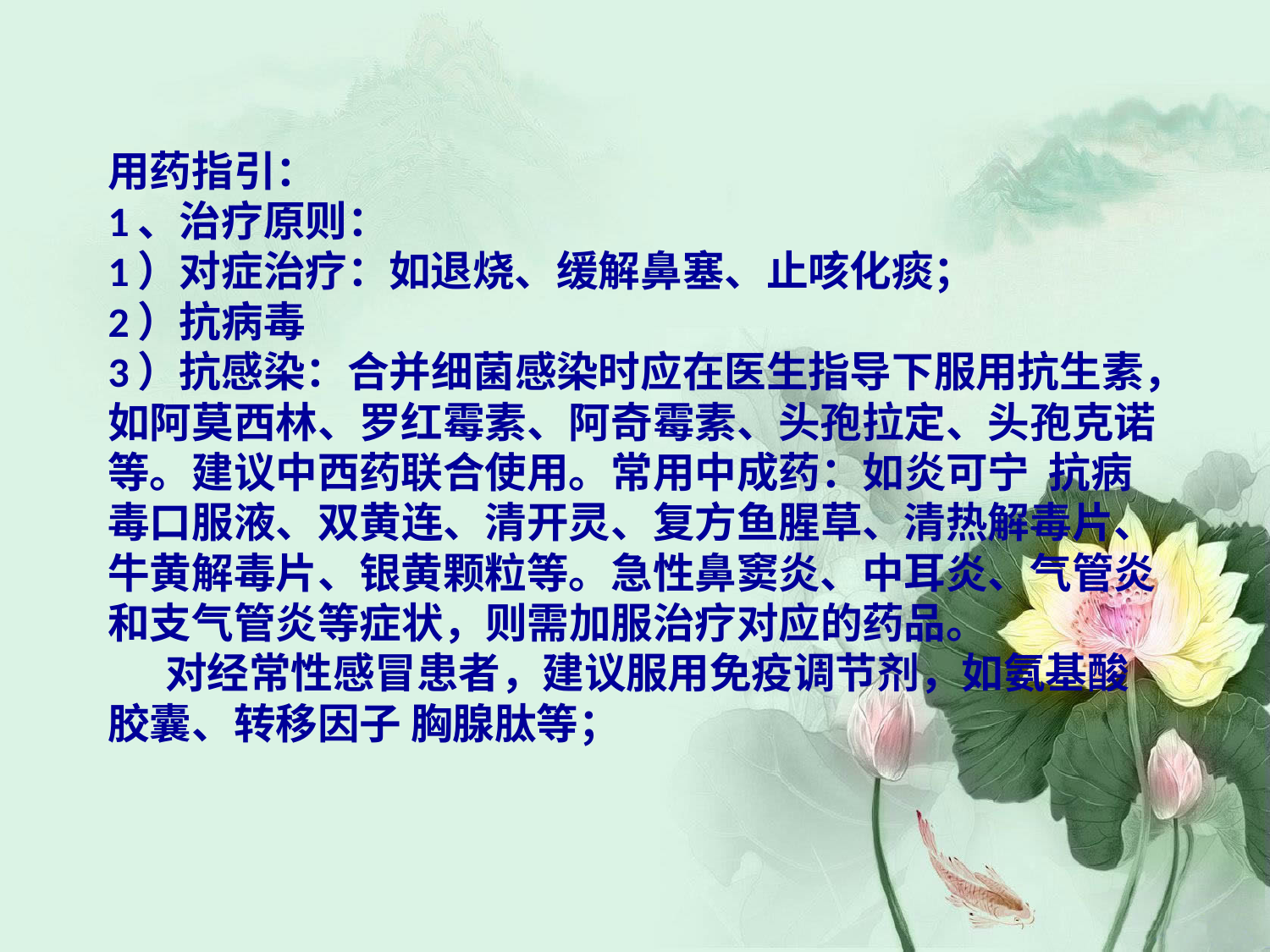

# 用药指引： 1、治疗原则： 1）对症治疗：如退烧、缓解鼻塞、止咳化痰； 2）抗病毒 3）抗感染：合并细菌感染时应在医生指导下服用抗生素，如阿莫西林、罗红霉素、阿奇霉素、头孢拉定、头孢克诺等。建议中西药联合使用。常用中成药：如炎可宁  抗病毒口服液、双黄连、清开灵、复方鱼腥草、清热解毒片、牛黄解毒片、银黄颗粒等。急性鼻窦炎、中耳炎、气管炎和支气管炎等症状，则需加服治疗对应的药品。 对经常性感冒患者，建议服用免疫调节剂，如氨基酸胶囊、转移因子 胸腺肽等；